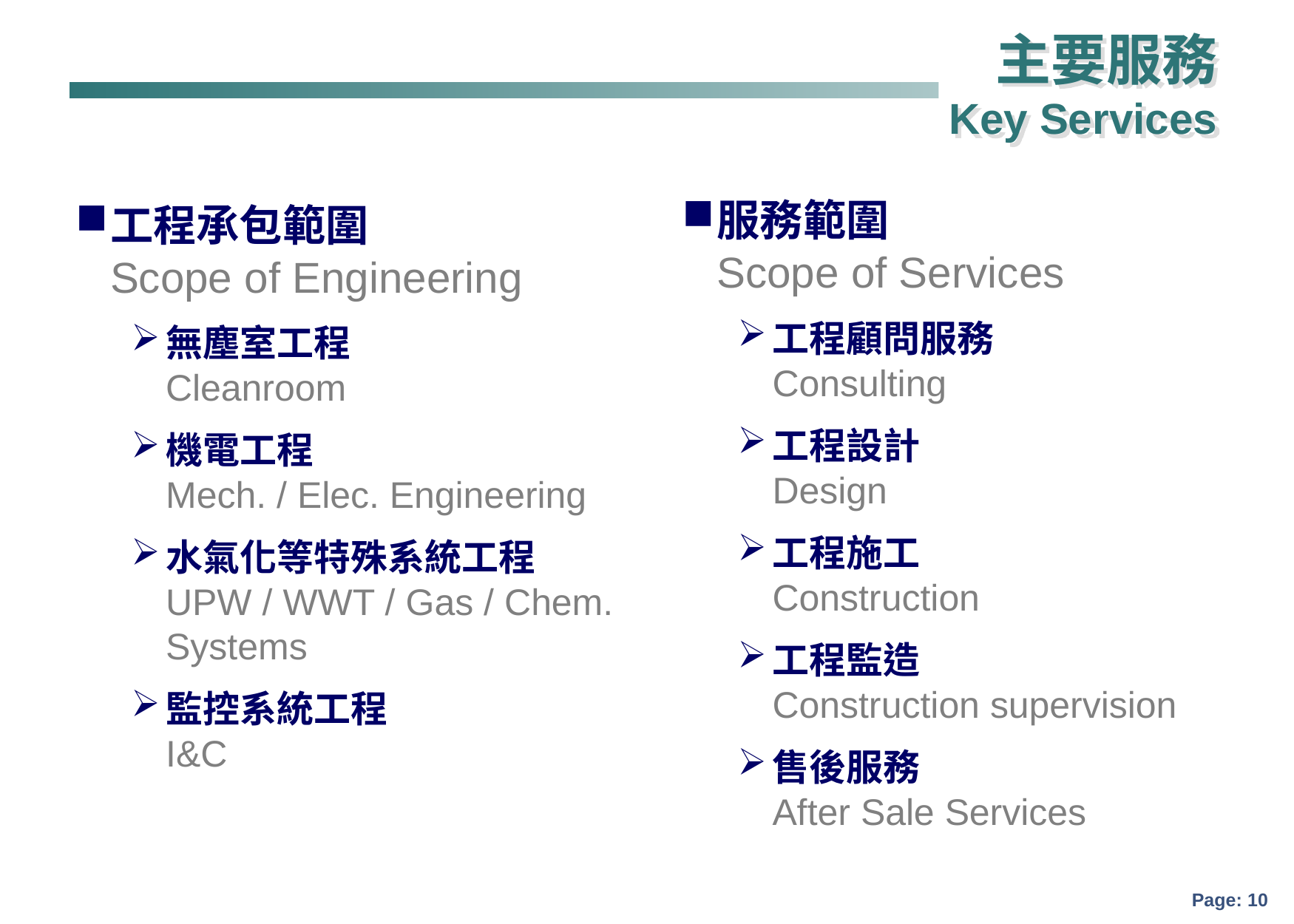

主要服務
Key Services

服務範圍
Scope of Services
工程顧問服務
Consulting
工程設計
Design
工程施工
Construction
工程監造
Construction supervision
售後服務
After Sale Services
工程承包範圍
Scope of Engineering
無塵室工程
Cleanroom
機電工程
Mech. / Elec. Engineering
水氣化等特殊系統工程
UPW / WWT / Gas / Chem. Systems
監控系統工程
I&C

Page: 10